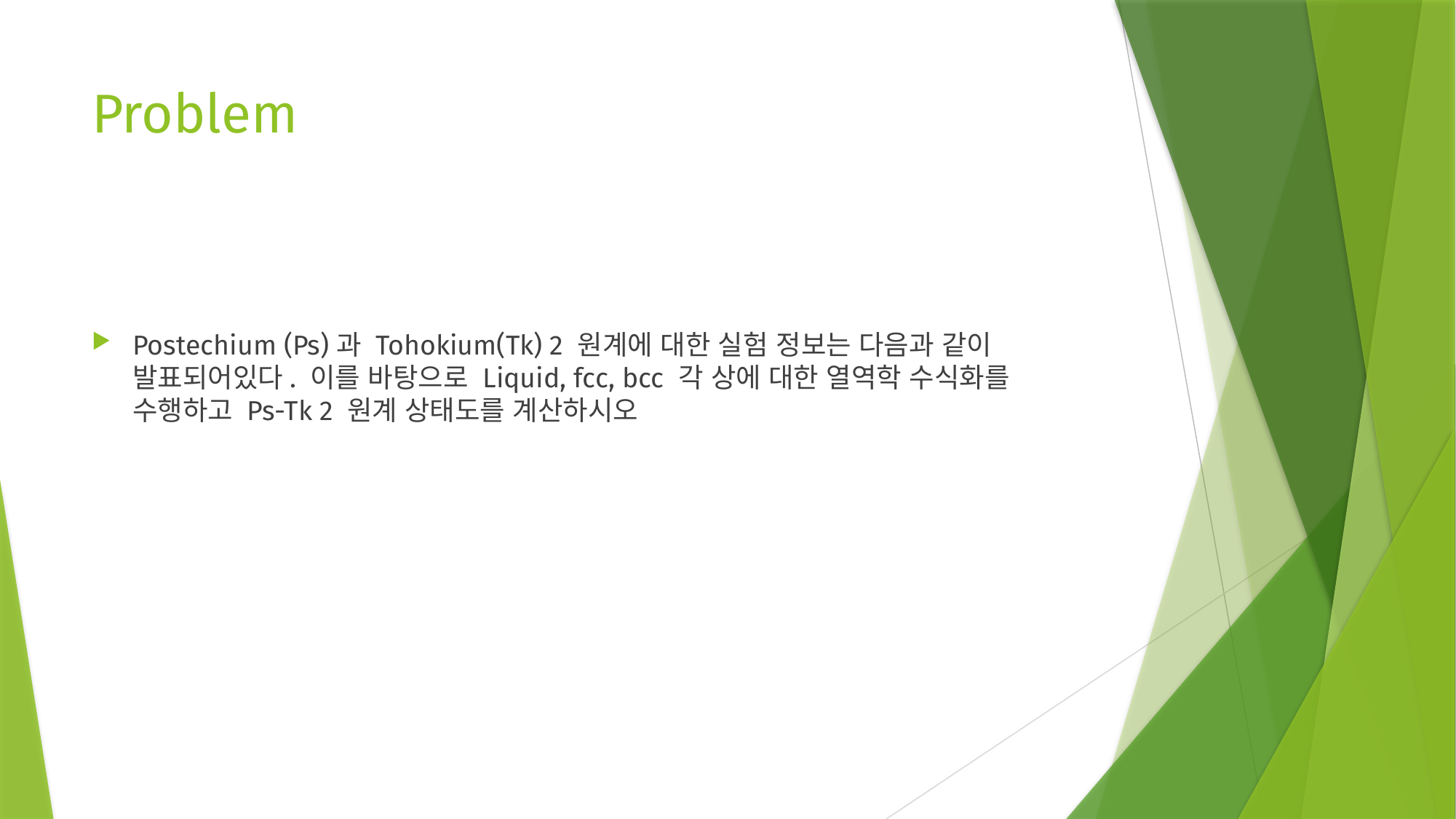

# Problem
Postechium (Ps)과 Tohokium(Tk) 2 원계에 대한 실험 정보는 다음과 같이 발표되어있다. 이를 바탕으로 Liquid, fcc, bcc 각 상에 대한 열역학 수식화를 수행하고 Ps-Tk 2 원계 상태도를 계산하시오